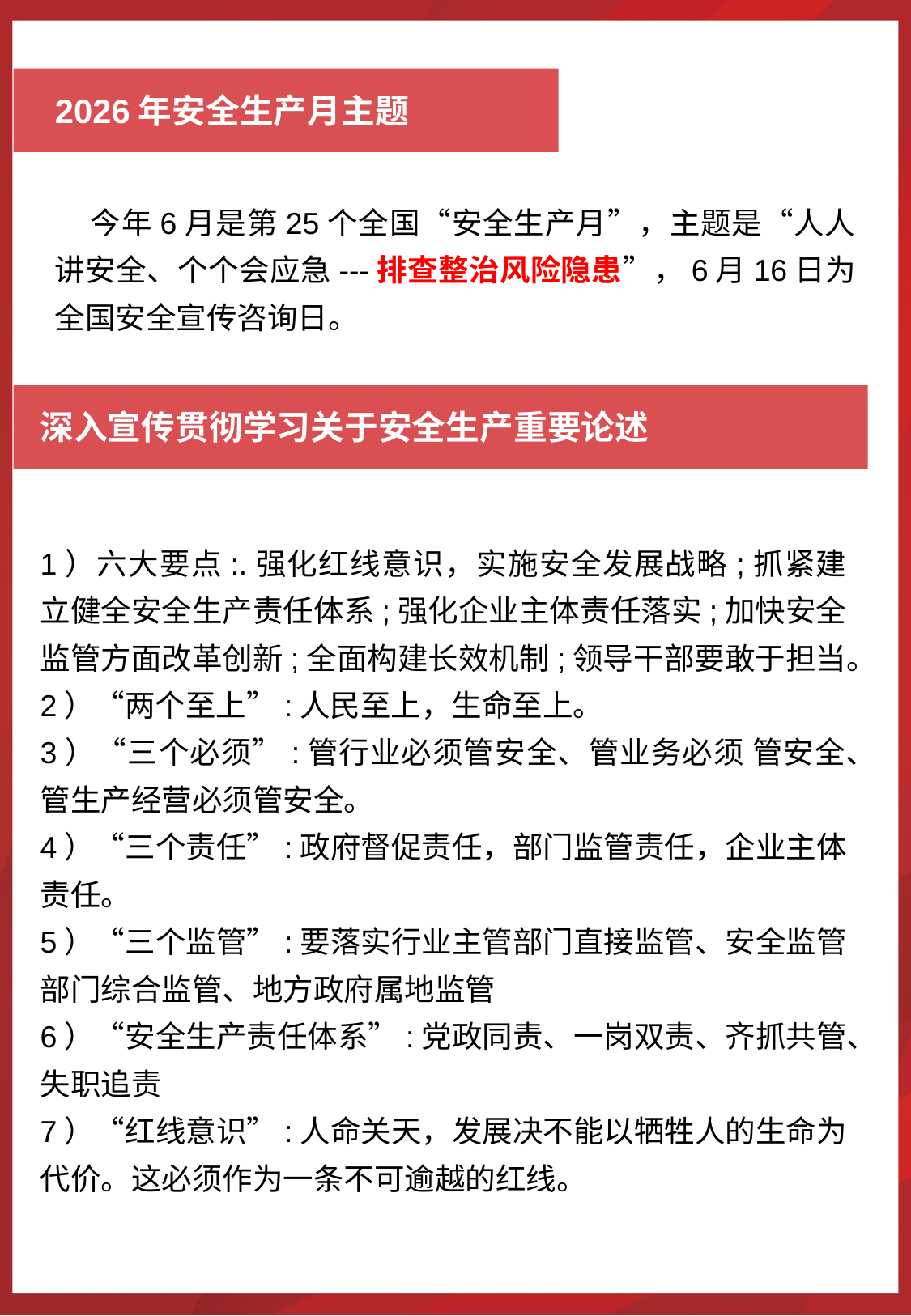

2026年安全生产月主题
今年6月是第25个全国“安全生产月”，主题是“人人讲安全、个个会应急---排查整治风险隐患”，6月16日为全国安全宣传咨询日。

深入宣传贯彻学习关于安全生产重要论述
1）六大要点:.强化红线意识，实施安全发展战略;抓紧建立健全安全生产责任体系;强化企业主体责任落实;加快安全监管方面改革创新;全面构建长效机制;领导干部要敢于担当。
2）“两个至上”:人民至上，生命至上。
3）“三个必须”:管行业必须管安全、管业务必须 管安全、管生产经营必须管安全。
4）“三个责任”:政府督促责任，部门监管责任，企业主体责任。
5）“三个监管”:要落实行业主管部门直接监管、安全监管部门综合监管、地方政府属地监管
6）“安全生产责任体系”:党政同责、一岗双责、齐抓共管、失职追责
7）“红线意识”:人命关天，发展决不能以牺牲人的生命为代价。这必须作为一条不可逾越的红线。